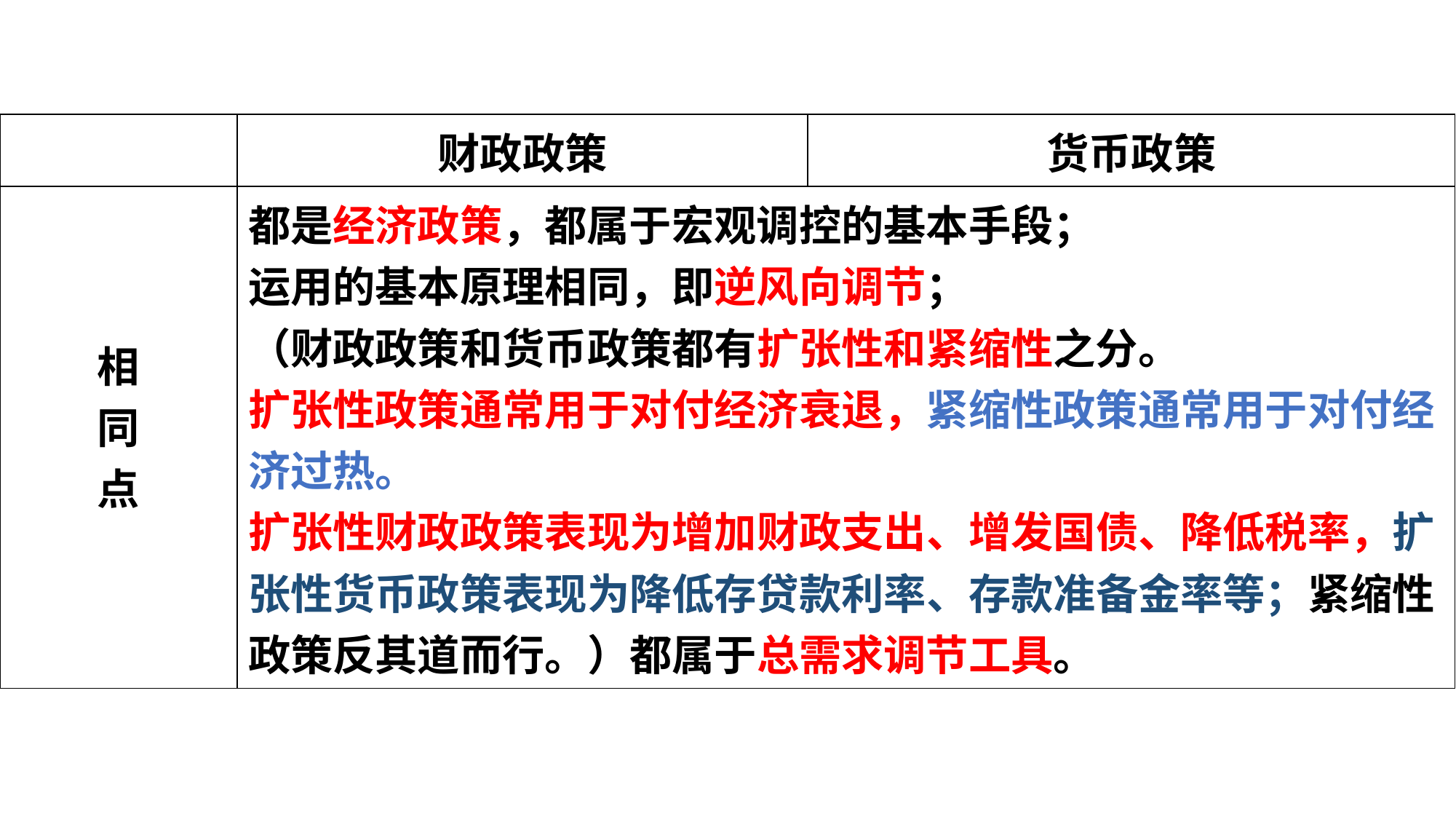

|  | 财政政策 | 货币政策 |
| --- | --- | --- |
| 相 同 点 | 都是经济政策，都属于宏观调控的基本手段； 运用的基本原理相同，即逆风向调节； （财政政策和货币政策都有扩张性和紧缩性之分。 扩张性政策通常用于对付经济衰退，紧缩性政策通常用于对付经济过热。 扩张性财政政策表现为增加财政支出、增发国债、降低税率，扩张性货币政策表现为降低存贷款利率、存款准备金率等；紧缩性政策反其道而行。）都属于总需求调节工具。 |  |